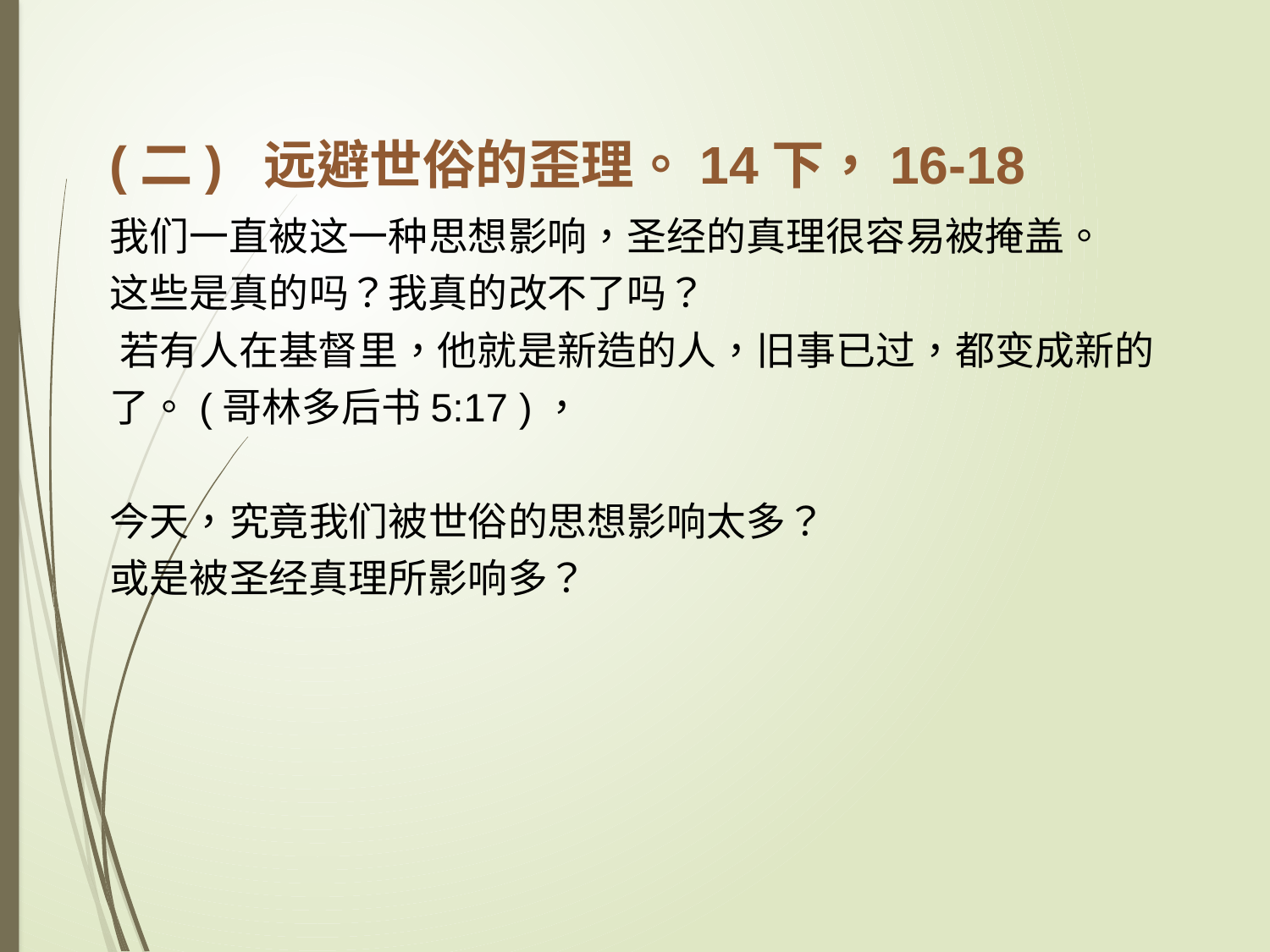

(二)	 远避世俗的歪理。14下，16-18
我们一直被这一种思想影响，圣经的真理很容易被掩盖。
这些是真的吗？我真的改不了吗？
‪若有人在基督里，他就是新造的人，旧事已过，都变成新的了。(哥林多后书5:17 )，

今天，究竟我们被世俗的思想影响太多？
或是被圣经真理所影响多？